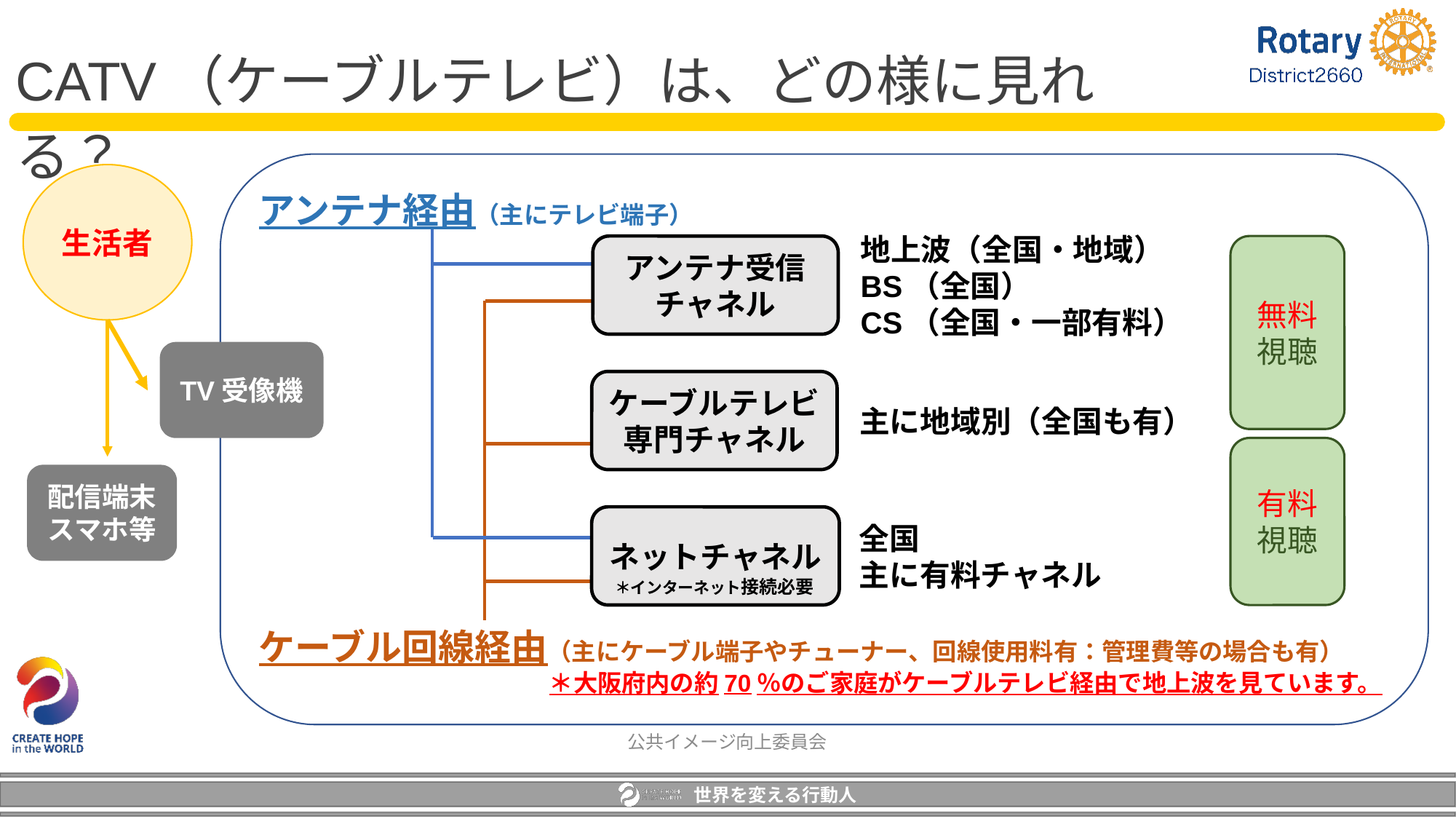

# CATV（ケーブルテレビ）は、どの様に見れる？
アンテナ経由（主にテレビ端子）

ケーブル回線経由（主にケーブル端子やチューナー、回線使用料有：管理費等の場合も有）
　　　　　　　　　　　　＊大阪府内の約70％のご家庭がケーブルテレビ経由で地上波を見ています。
生活者
アンテナ受信
チャネル
地上波（全国・地域）
BS（全国）
CS（全国・一部有料）
無料
視聴
TV受像機
ケーブルテレビ
専門チャネル
主に地域別（全国も有）
有料
視聴
配信端末
スマホ等
ネットチャネル
全国
主に有料チャネル
＊インターネット接続必要